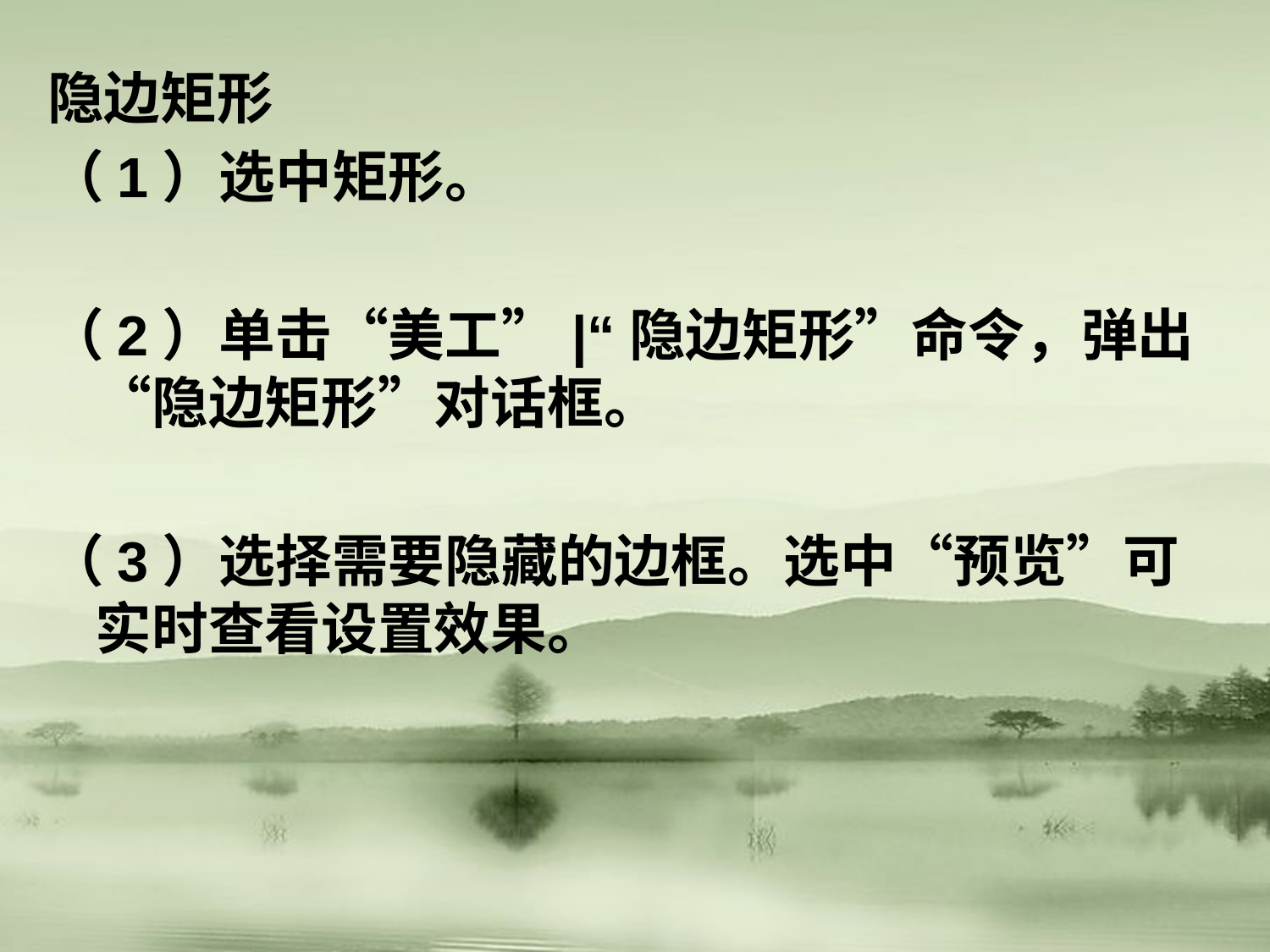

隐边矩形
（1）选中矩形。

（2）单击“美工”|“隐边矩形”命令，弹出“隐边矩形”对话框。

（3）选择需要隐藏的边框。选中“预览”可实时查看设置效果。